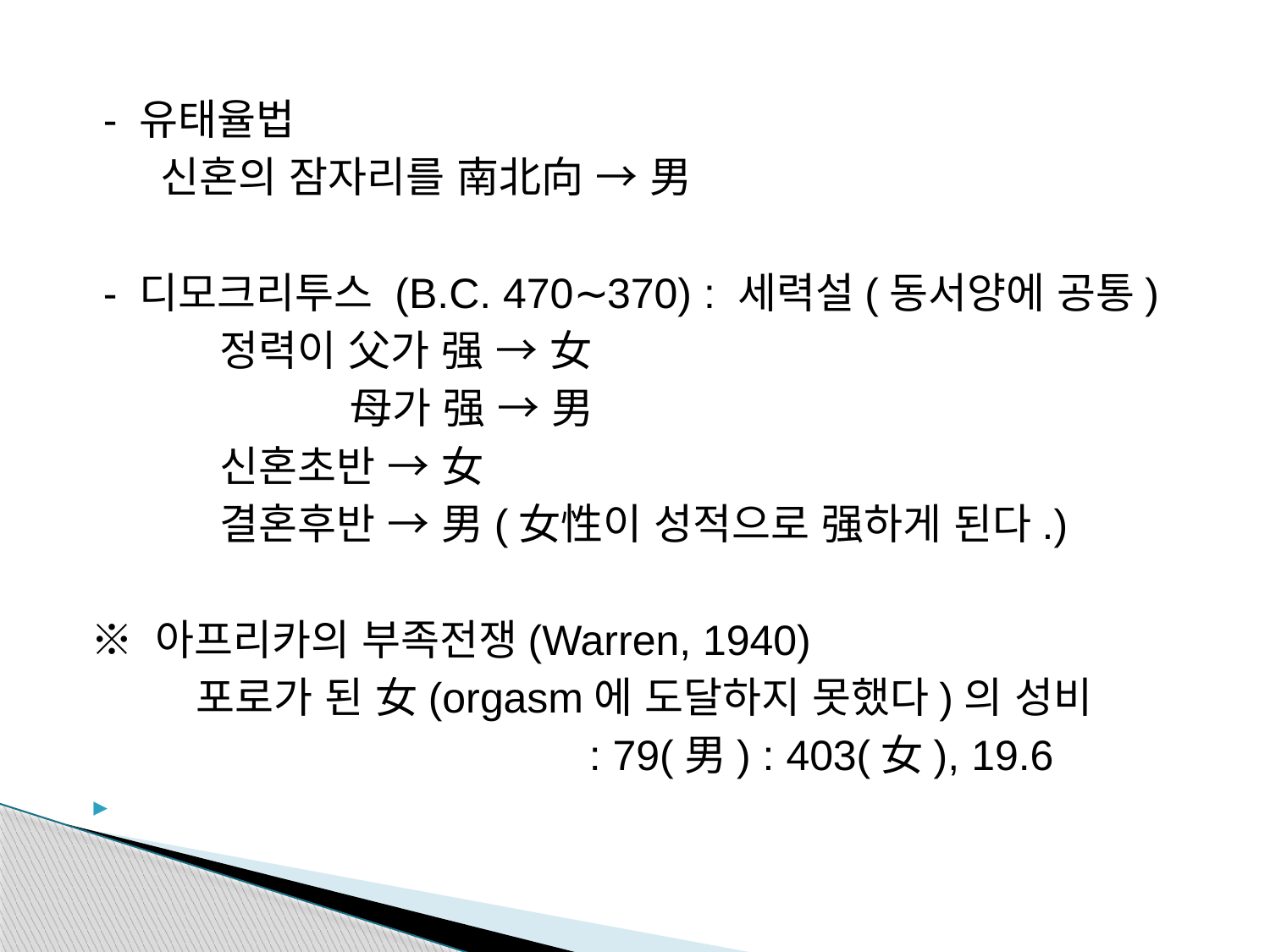

- 유태율법
     신혼의 잠자리를 南北向 → 男

 - 디모크리투스 (B.C. 470∼370) : 세력설(동서양에 공통)
          정력이 父가 强 → 女
                     母가 强 → 男
          신혼초반 → 女
          결혼후반 → 男(女性이 성적으로 强하게 된다.)

※ 아프리카의 부족전쟁(Warren, 1940)
        포로가 된 女(orgasm에 도달하지 못했다)의 성비
                                          : 79(男) : 403(女), 19.6